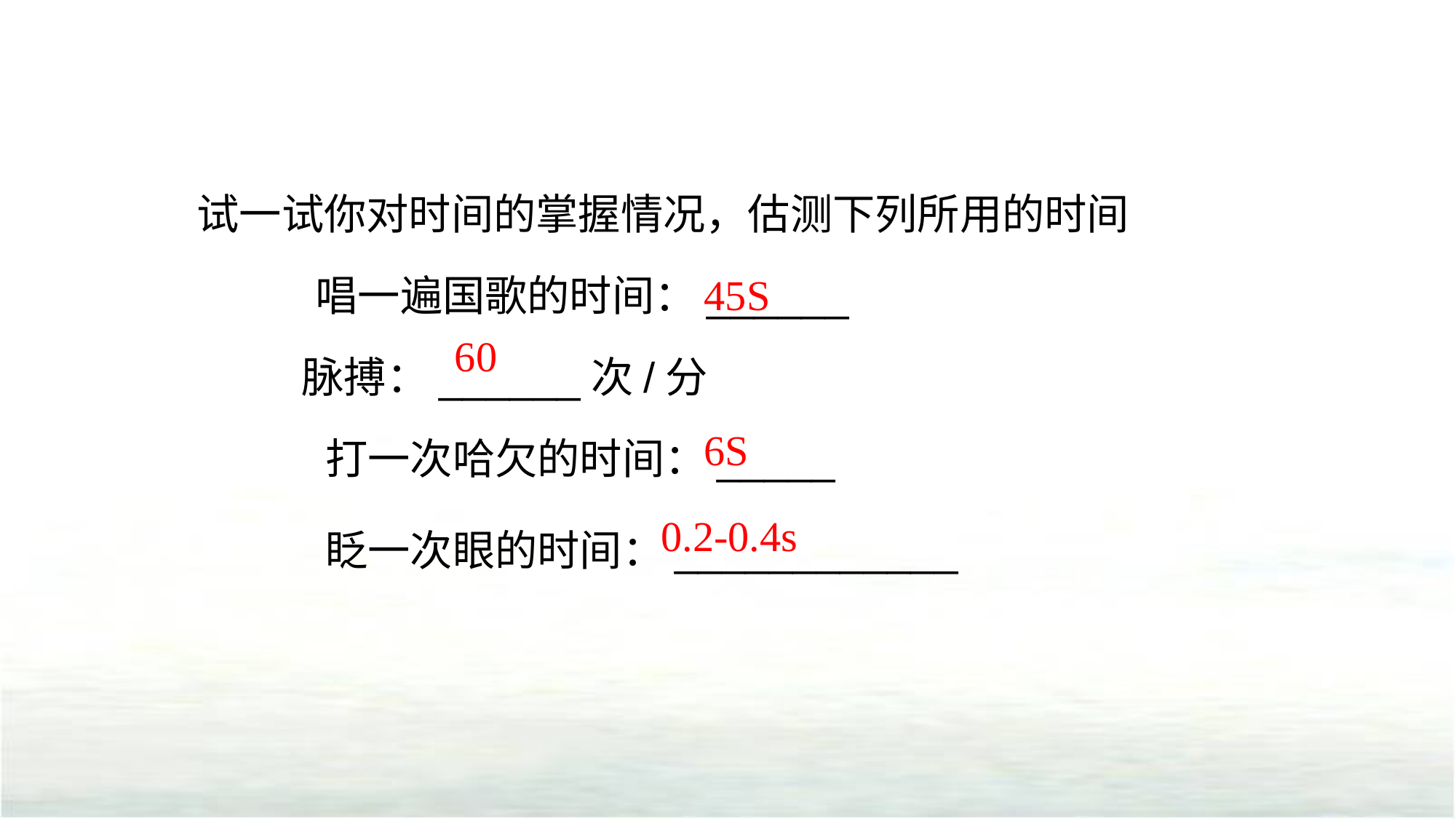

试一试你对时间的掌握情况，估测下列所用的时间	 唱一遍国歌的时间：______
          脉搏：______次/分
	 打一次哈欠的时间：_____
	 眨一次眼的时间：____________
45S
60
6S
0.2-0.4s